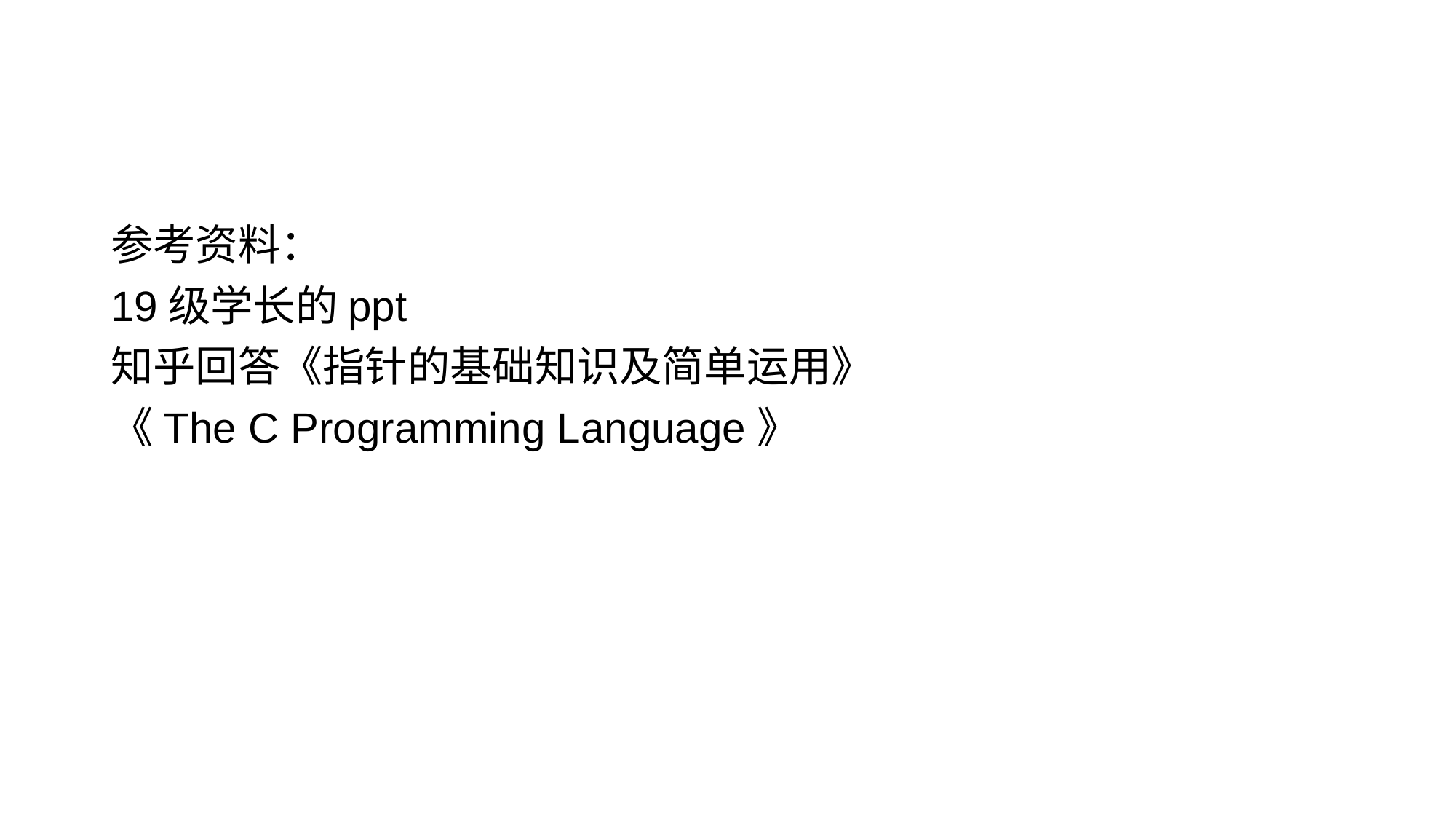

#
参考资料：
19级学长的ppt
知乎回答《指针的基础知识及简单运用》
《The C Programming Language》